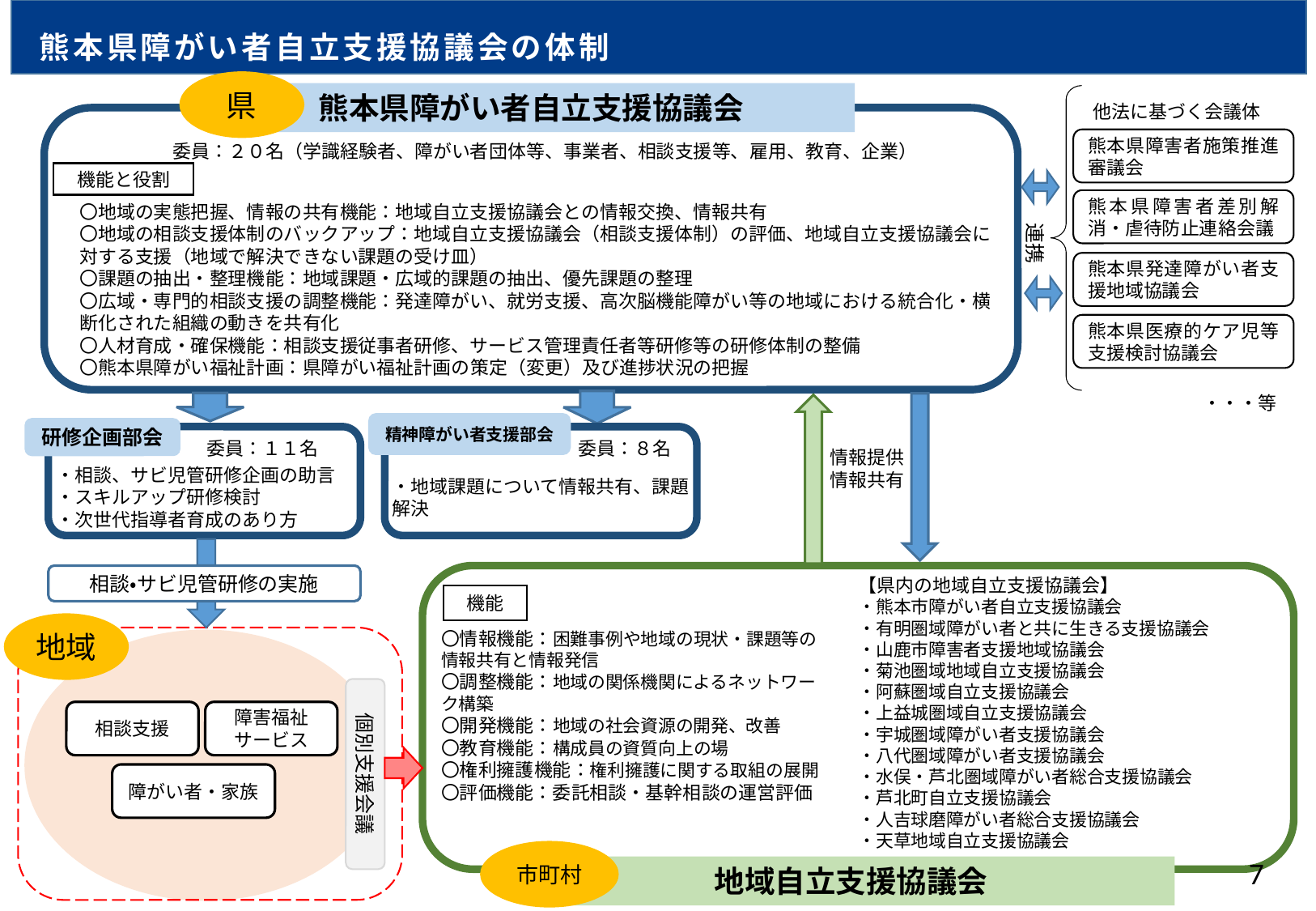

熊本県障がい者自立支援協議会の体制
県
熊本県障がい者自立支援協議会
他法に基づく会議体

熊本県障害者施策推進審議会
委員：２０名（学識経験者、障がい者団体等、事業者、相談支援等、雇用、教育、企業）
機能と役割

〇地域の実態把握、情報の共有機能：地域自立支援協議会との情報交換、情報共有
〇地域の相談支援体制のバックアップ：地域自立支援協議会（相談支援体制）の評価、地域自立支援協議会に対する支援（地域で解決できない課題の受け皿）
〇課題の抽出・整理機能：地域課題・広域的課題の抽出、優先課題の整理
〇広域・専門的相談支援の調整機能：発達障がい、就労支援、高次脳機能障がい等の地域における統合化・横断化された組織の動きを共有化
〇人材育成・確保機能：相談支援従事者研修、サービス管理責任者等研修等の研修体制の整備
〇熊本県障がい福祉計画：県障がい福祉計画の策定（変更）及び進捗状況の把握
熊本県障害者差別解消・虐待防止連絡会議
連携
熊本県発達障がい者支援地域協議会

熊本県医療的ケア児等支援検討協議会
・・・等

精神障がい者支援部会
研修企画部会

委員：１１名
委員：８名
情報提供
情報共有
・相談、サビ児管研修企画の助言
・スキルアップ研修検討
・次世代指導者育成のあり方
・地域課題について情報共有、課題解決

相談・サビ児管研修の実施

【県内の地域自立支援協議会】
・熊本市障がい者自立支援協議会
・有明圏域障がい者と共に生きる支援協議会
・山鹿市障害者支援地域協議会
・菊池圏域地域自立支援協議会
・阿蘇圏域自立支援協議会
・上益城圏域自立支援協議会
・宇城圏域障がい者支援協議会
・八代圏域障がい者支援協議会
・水俣・芦北圏域障がい者総合支援協議会
・芦北町自立支援協議会
・人吉球磨障がい者総合支援協議会
・天草地域自立支援協議会
機能
〇情報機能：困難事例や地域の現状・課題等の情報共有と情報発信
〇調整機能：地域の関係機関によるネットワーク構築
〇開発機能：地域の社会資源の開発、改善
〇教育機能：構成員の資質向上の場
〇権利擁護機能：権利擁護に関する取組の展開
〇評価機能：委託相談・基幹相談の運営評価
地域

個別支援会議
相談支援
障害福祉
サービス

障がい者・家族
市町村
7
地域自立支援協議会